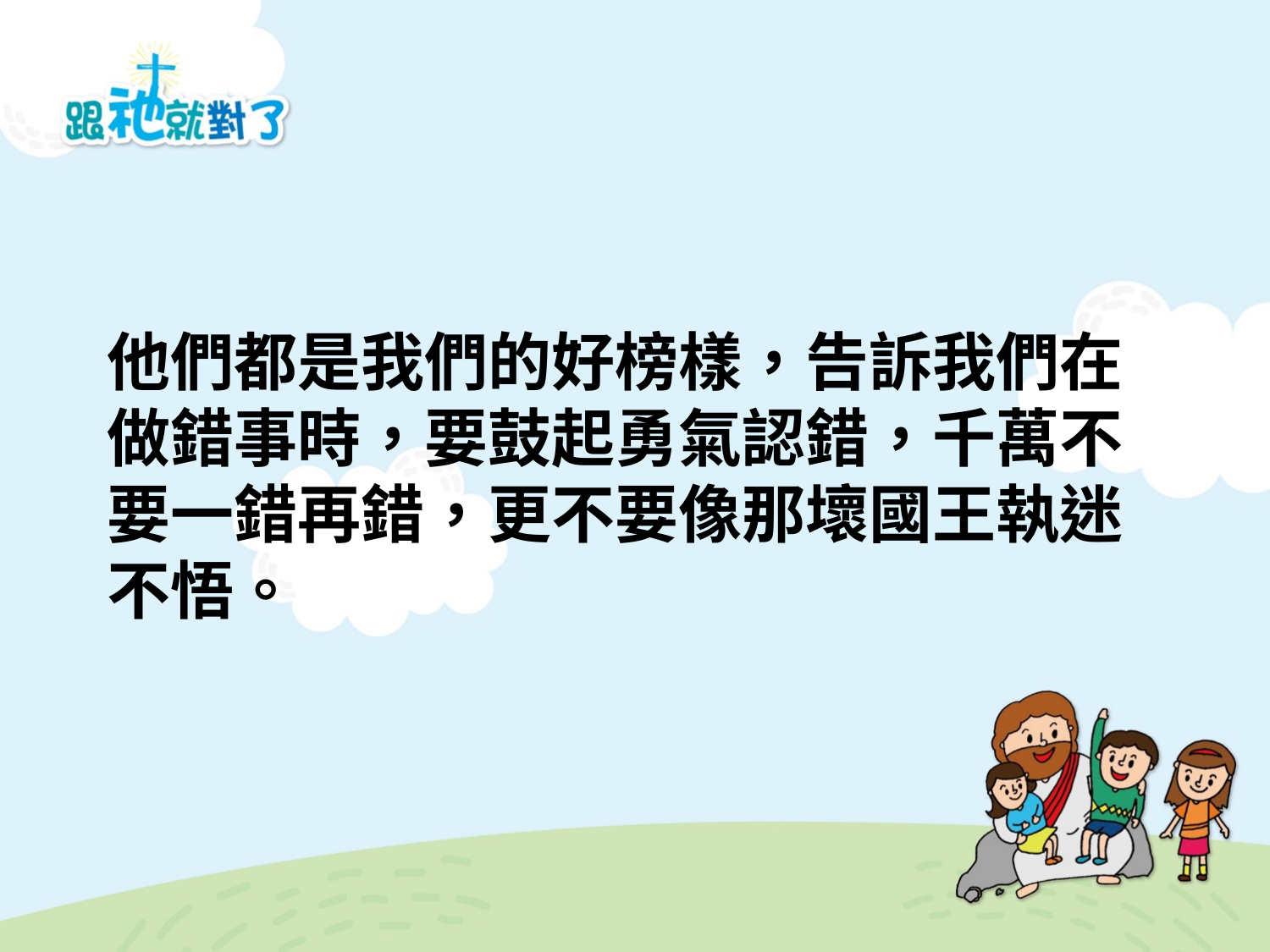

他們都是我們的好榜樣，告訴我們在做錯事時，要鼓起勇氣認錯，千萬不要一錯再錯，更不要像那壞國王執迷不悟。